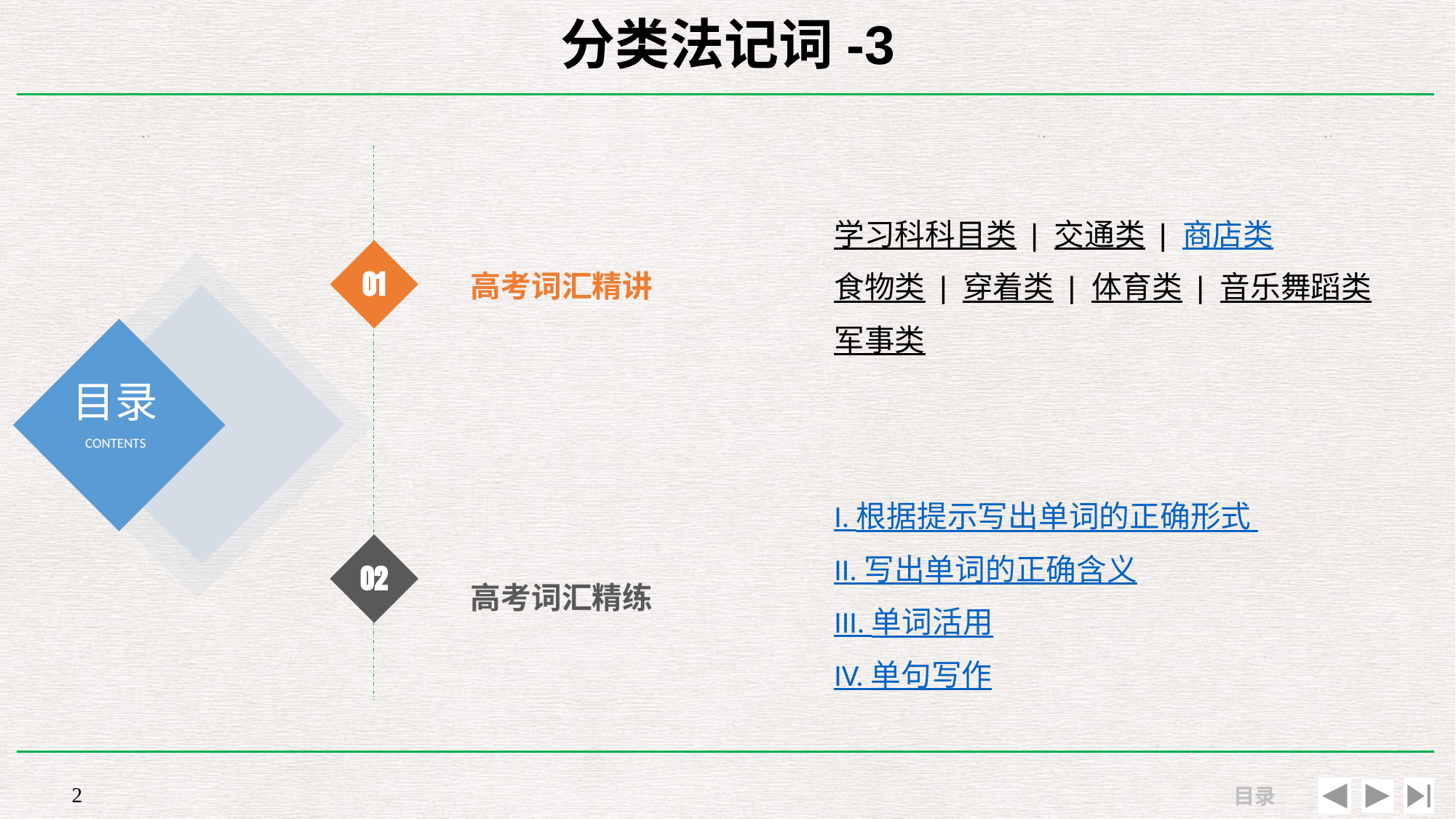

# 分类法记词-3
高考词汇精讲
学习科科目类 | 交通类 | 商店类
食物类 | 穿着类 | 体育类 | 音乐舞蹈类 军事类
01

I. 根据提示写出单词的正确形式
II. 写出单词的正确含义
III. 单词活用
IV. 单句写作
高考词汇精练
02